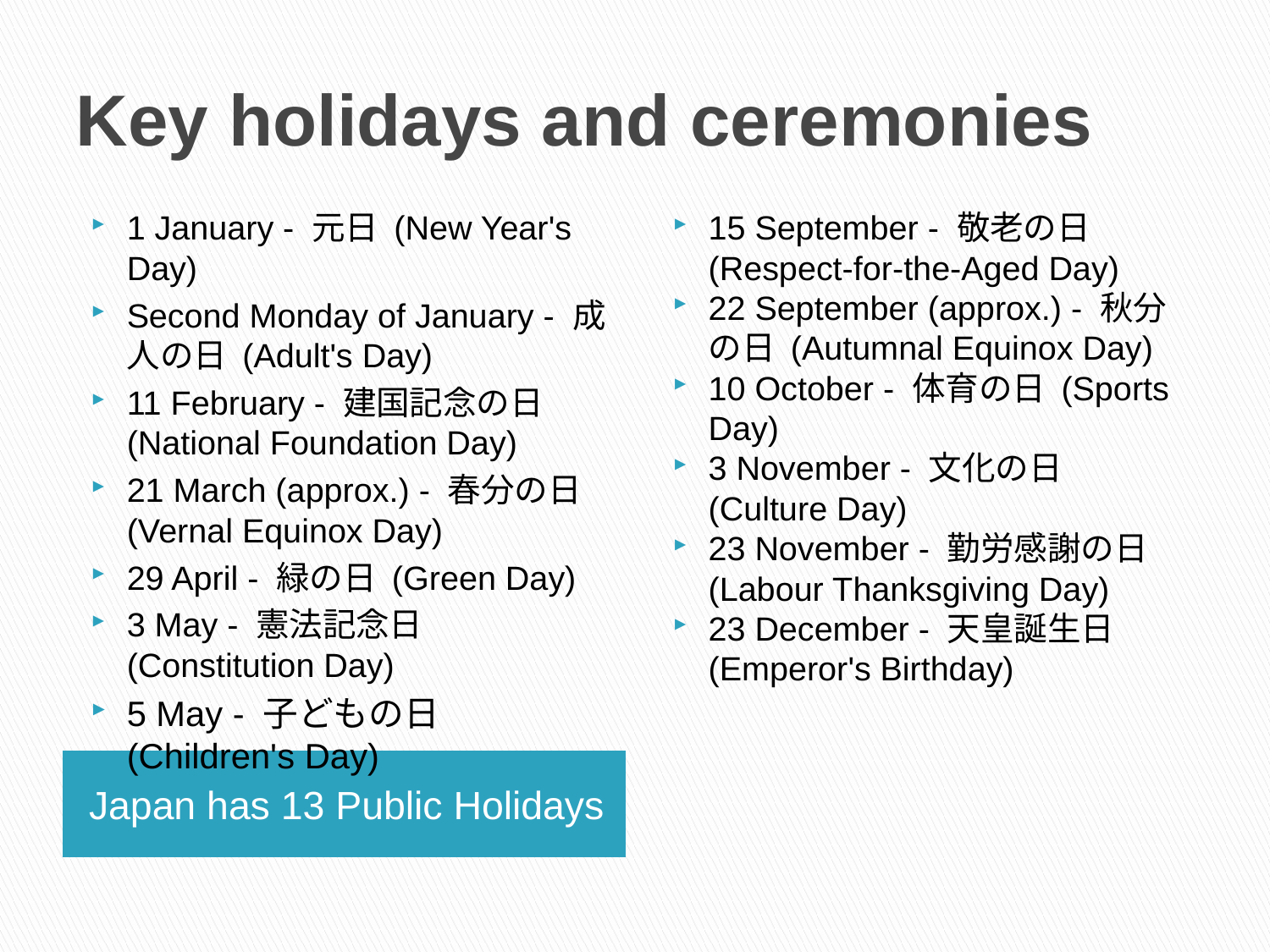

# Key holidays and ceremonies
1 January - 元日 (New Year's Day)
Second Monday of January - 成人の日 (Adult's Day)
11 February - 建国記念の日 (National Foundation Day)
21 March (approx.) - 春分の日 (Vernal Equinox Day)
29 April - 緑の日 (Green Day)
3 May - 憲法記念日 (Constitution Day)
5 May - 子どもの日 (Children's Day)

15 September - 敬老の日 (Respect-for-the-Aged Day)
22 September (approx.) - 秋分の日 (Autumnal Equinox Day)
10 October - 体育の日 (Sports Day)
3 November - 文化の日 (Culture Day)
23 November - 勤労感謝の日 (Labour Thanksgiving Day)
23 December - 天皇誕生日 (Emperor's Birthday)
Japan has 13 Public Holidays